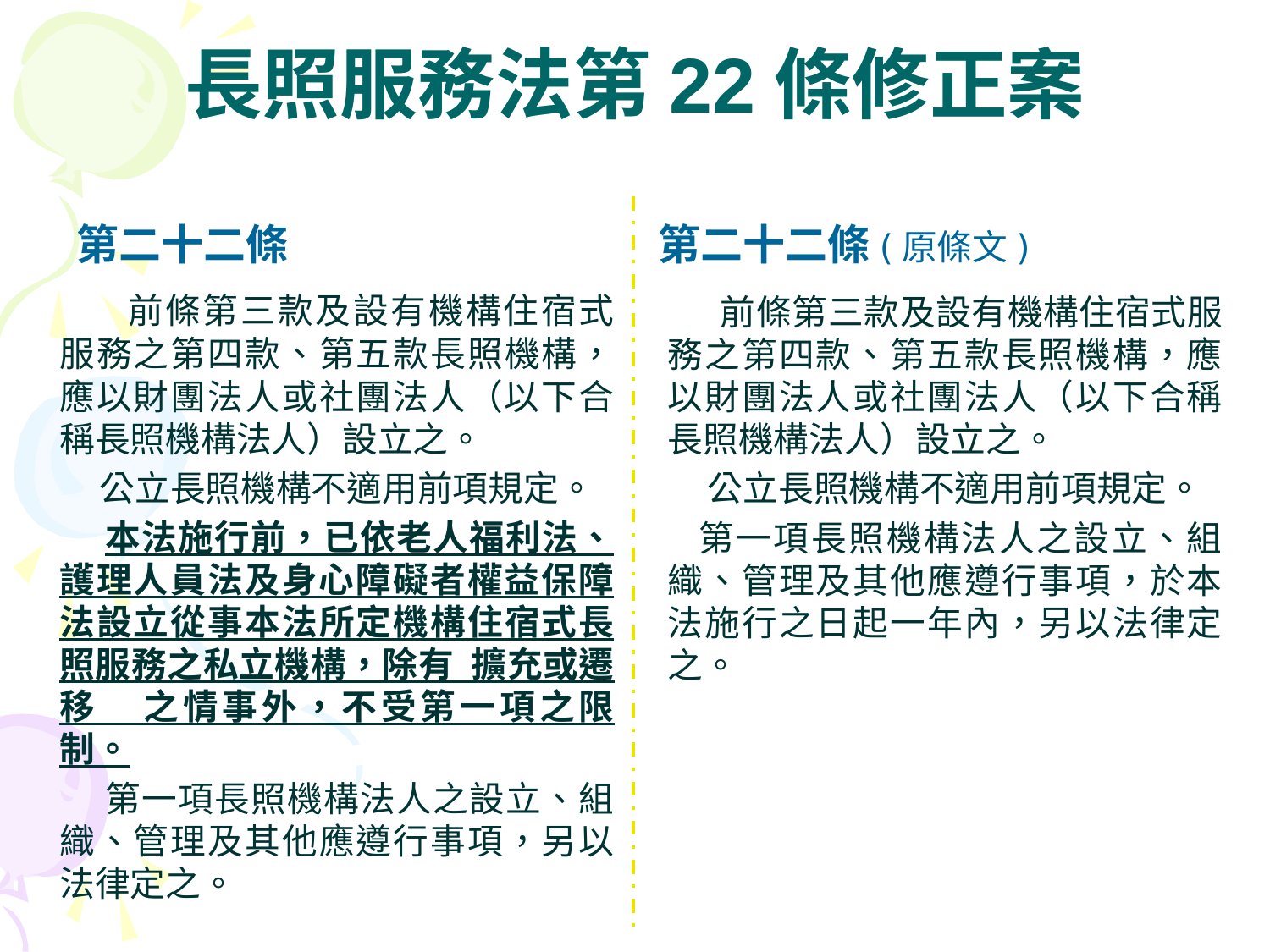

# 長照服務法第22條修正案
第二十二條
第二十二條(原條文)
　  前條第三款及設有機構住宿式服務之第四款、第五款長照機構，應以財團法人或社團法人（以下合稱長照機構法人）設立之。
    公立長照機構不適用前項規定。
    本法施行前，已依老人福利法、護理人員法及身心障礙者權益保障法設立從事本法所定機構住宿式長照服務之私立機構，除有  擴充或遷移  之情事外，不受第一項之限制。
    第一項長照機構法人之設立、組織、管理及其他應遵行事項，另以法律定之。

　  前條第三款及設有機構住宿式服務之第四款、第五款長照機構，應以財團法人或社團法人（以下合稱長照機構法人）設立之。
    公立長照機構不適用前項規定。
  第一項長照機構法人之設立、組織、管理及其他應遵行事項，於本法施行之日起一年內，另以法律定之。